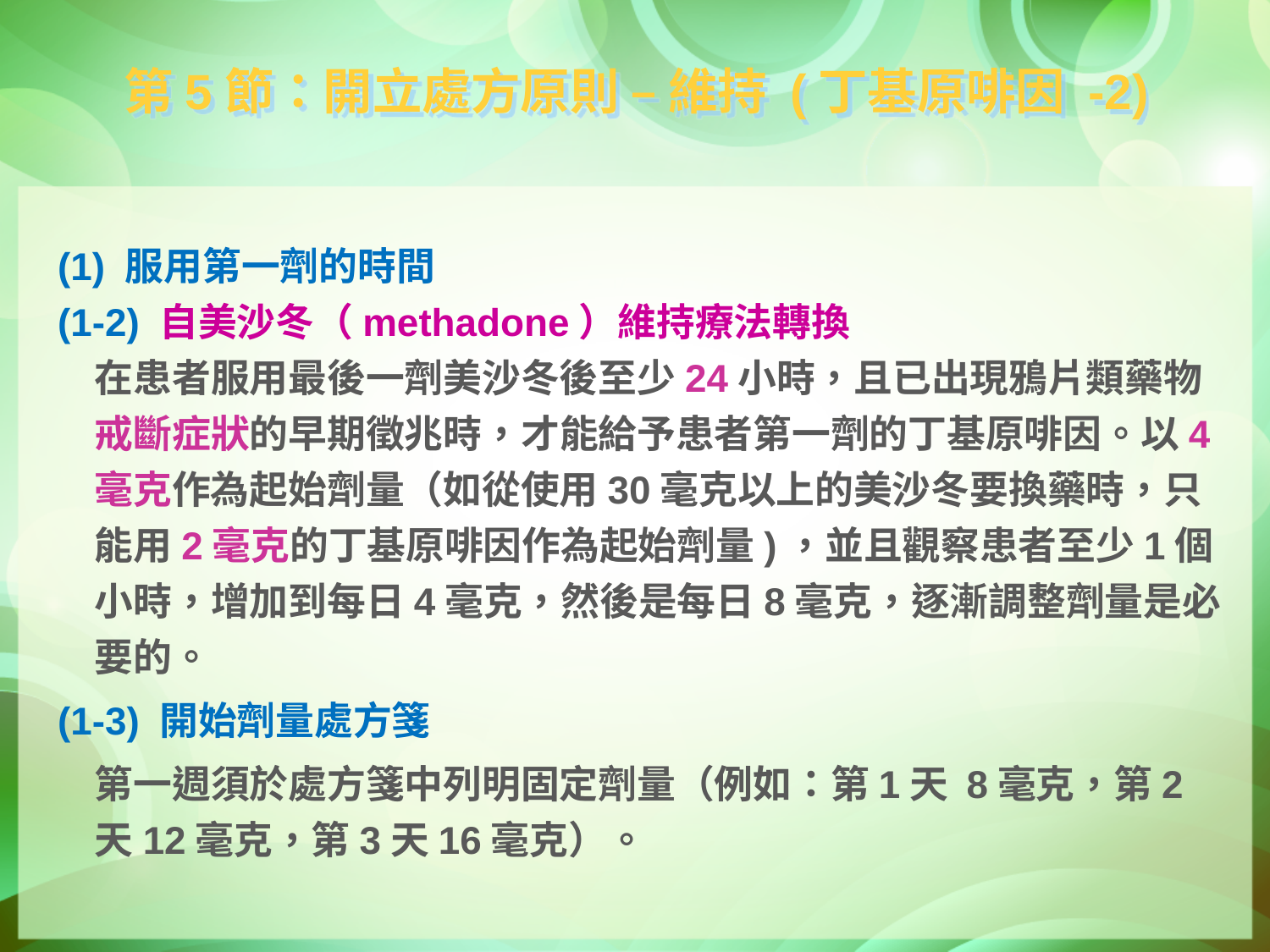

第5節：開立處方原則 – 維持 (丁基原啡因 -2)
(1) 服用第一劑的時間
(1-2) 自美沙冬（methadone）維持療法轉換
	在患者服用最後一劑美沙冬後至少24小時，且已出現鴉片類藥物戒斷症狀的早期徵兆時，才能給予患者第一劑的丁基原啡因。以4毫克作為起始劑量（如從使用30毫克以上的美沙冬要換藥時，只能用2毫克的丁基原啡因作為起始劑量)，並且觀察患者至少1個小時，增加到每日4毫克，然後是每日8毫克，逐漸調整劑量是必要的。
(1-3) 開始劑量處方箋
	第一週須於處方箋中列明固定劑量（例如：第1天 8毫克，第2天12毫克，第3天16毫克）。